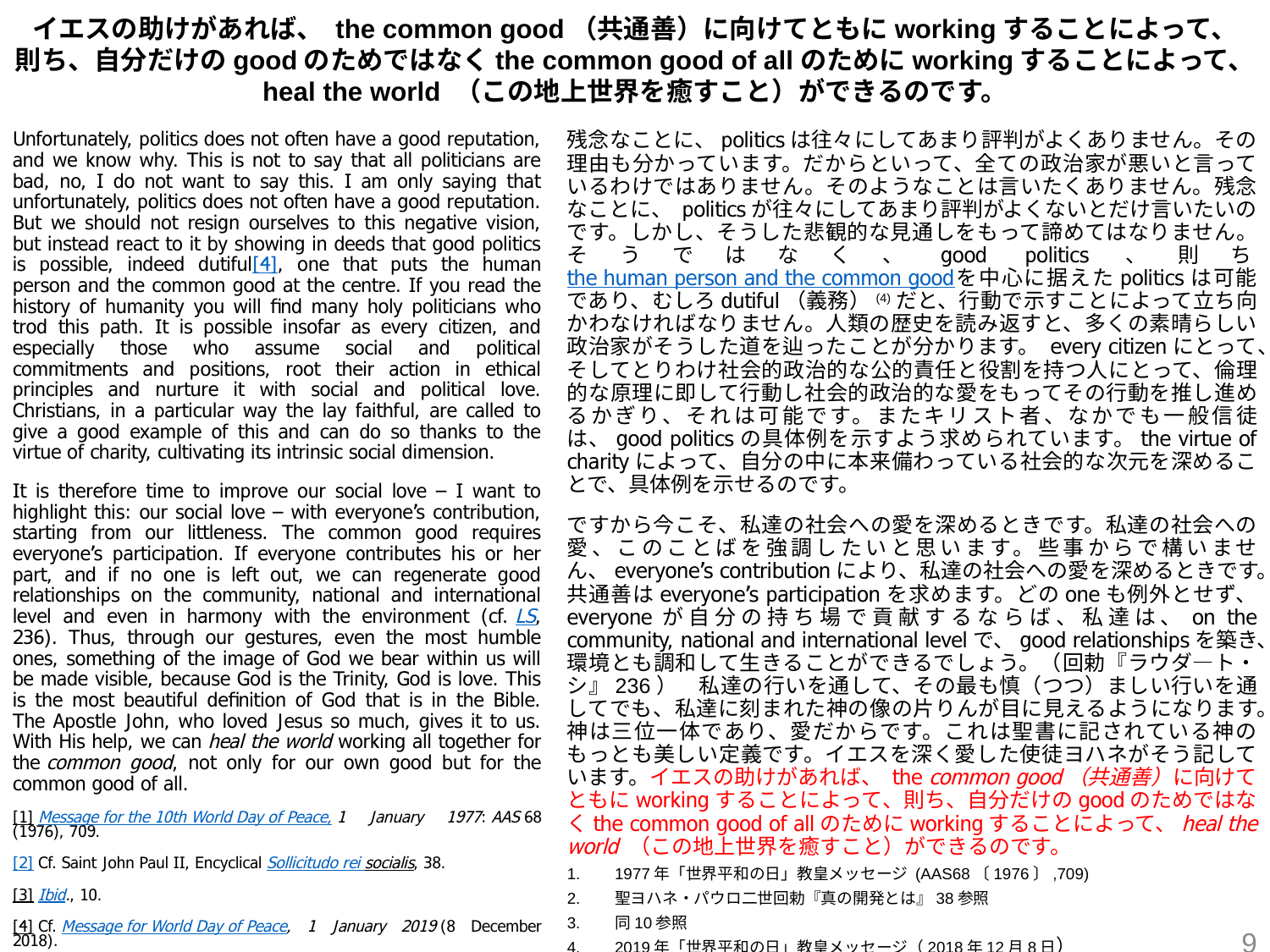

# イエスの助けがあれば、 the common good（共通善）に向けてともにworkingすることによって、 則ち、自分だけのgoodのためではなくthe common good of allのためにworkingすることによって、 heal the world （この地上世界を癒すこと）ができるのです。
Unfortunately, politics does not often have a good reputation, and we know why. This is not to say that all politicians are bad, no, I do not want to say this. I am only saying that unfortunately, politics does not often have a good reputation. But we should not resign ourselves to this negative vision, but instead react to it by showing in deeds that good politics is possible, indeed dutiful[4], one that puts the human person and the common good at the centre. If you read the history of humanity you will find many holy politicians who trod this path. It is possible insofar as every citizen, and especially those who assume social and political commitments and positions, root their action in ethical principles and nurture it with social and political love. Christians, in a particular way the lay faithful, are called to give a good example of this and can do so thanks to the virtue of charity, cultivating its intrinsic social dimension.
It is therefore time to improve our social love – I want to highlight this: our social love – with everyone’s contribution, starting from our littleness. The common good requires everyone’s participation. If everyone contributes his or her part, and if no one is left out, we can regenerate good relationships on the community, national and international level and even in harmony with the environment (cf. LS, 236). Thus, through our gestures, even the most humble ones, something of the image of God we bear within us will be made visible, because God is the Trinity, God is love. This is the most beautiful definition of God that is in the Bible. The Apostle John, who loved Jesus so much, gives it to us. With His help, we can heal the world working all together for the common good, not only for our own good but for the common good of all.
[1] Message for the 10th World Day of Peace, 1 January 1977: AAS 68 (1976), 709.
[2] Cf. Saint John Paul II, Encyclical Sollicitudo rei socialis, 38.
[3] Ibid., 10.
[4] Cf. Message for World Day of Peace, 1 January 2019 (8 December 2018).

残念なことに、politicsは往々にしてあまり評判がよくありません。その理由も分かっています。だからといって、全ての政治家が悪いと言っているわけではありません。そのようなことは言いたくありません。残念なことに、 politicsが往々にしてあまり評判がよくないとだけ言いたいのです。しかし、そうした悲観的な見通しをもって諦めてはなりません。そうではなく、good politics、則ちthe human person and the common goodを中心に据えたpoliticsは可能であり、むしろdutiful（義務）(4)だと、行動で示すことによって立ち向かわなければなりません。人類の歴史を読み返すと、多くの素晴らしい政治家がそうした道を辿ったことが分かります。 every citizenにとって、そしてとりわけ社会的政治的な公的責任と役割を持つ人にとって、倫理的な原理に即して行動し社会的政治的な愛をもってその行動を推し進めるかぎり、それは可能です。またキリスト者、なかでも一般信徒は、good politicsの具体例を示すよう求められています。the virtue of charityによって、自分の中に本来備わっている社会的な次元を深めることで、具体例を示せるのです。
ですから今こそ、私達の社会への愛を深めるときです。私達の社会への愛、このことばを強調したいと思います。些事からで構いません、everyone’s contributionにより、私達の社会への愛を深めるときです。共通善はeveryone’s participationを求めます。どのoneも例外とせず、 everyoneが自分の持ち場で貢献するならば、私達は、on the community, national and international levelで、good relationshipsを築き、環境とも調和して生きることができるでしょう。（回勅『ラウダ―ト・シ』236）　私達の行いを通して、その最も慎（つつ）ましい行いを通してでも、私達に刻まれた神の像の片りんが目に見えるようになります。神は三位一体であり、愛だからです。これは聖書に記されている神のもっとも美しい定義です。イエスを深く愛した使徒ヨハネがそう記しています。イエスの助けがあれば、 the common good（共通善）に向けてともにworkingすることによって、則ち、自分だけのgoodのためではなくthe common good of allのためにworkingすることによって、heal the world （この地上世界を癒すこと）ができるのです。
1977年「世界平和の日」教皇メッセージ (AAS68〔1976〕,709)
聖ヨハネ・パウロ二世回勅『真の開発とは』38参照
同10参照
2019年「世界平和の日」教皇メッセージ（2018年12月8日）

9